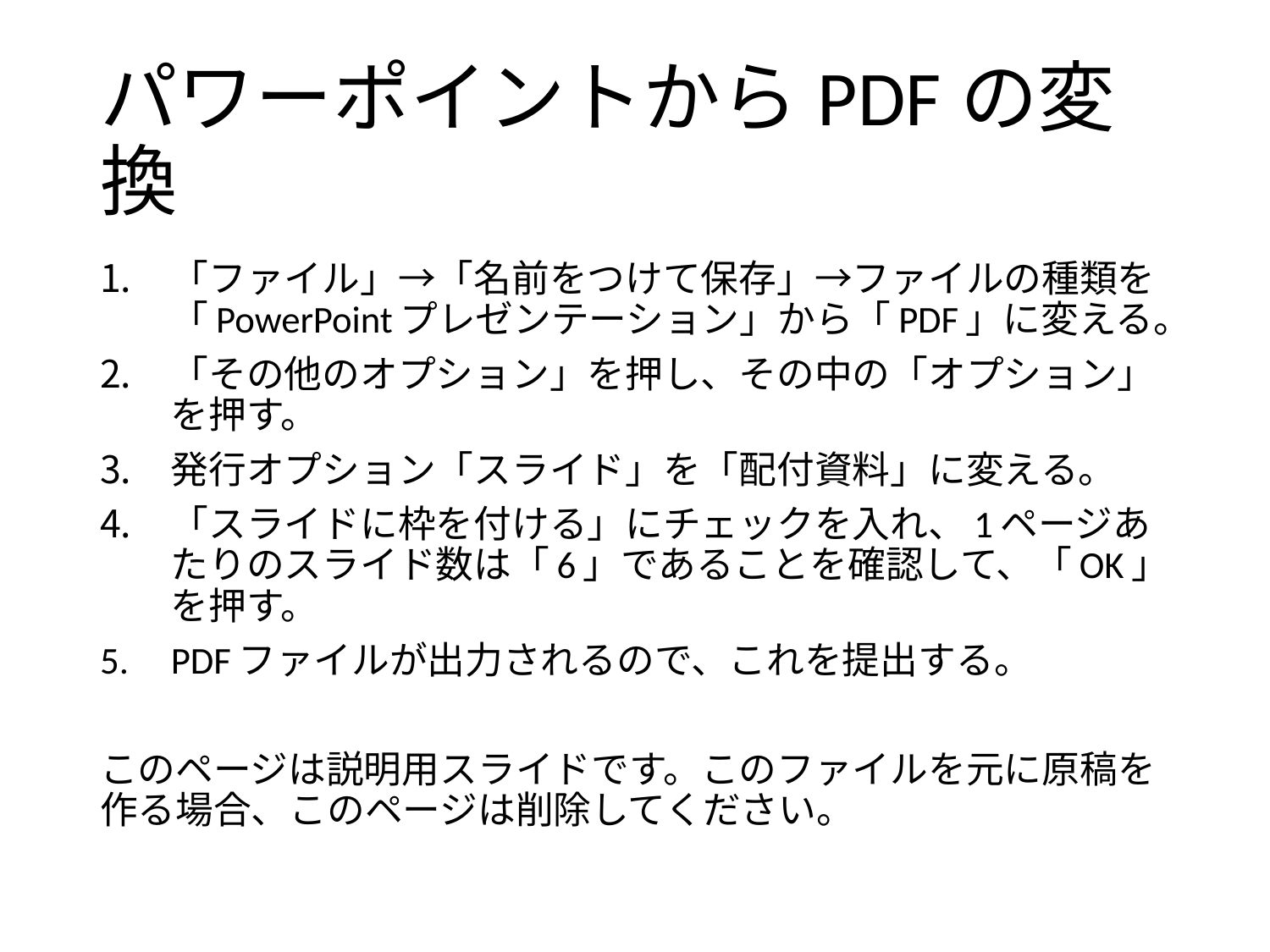

# パワーポイントからPDFの変換
「ファイル」→「名前をつけて保存」→ファイルの種類を「PowerPointプレゼンテーション」から「PDF」に変える。
「その他のオプション」を押し、その中の「オプション」を押す。
発行オプション「スライド」を「配付資料」に変える。
「スライドに枠を付ける」にチェックを入れ、1ページあたりのスライド数は「6」であることを確認して、「OK」を押す。
PDFファイルが出力されるので、これを提出する。

このページは説明用スライドです。このファイルを元に原稿を作る場合、このページは削除してください。